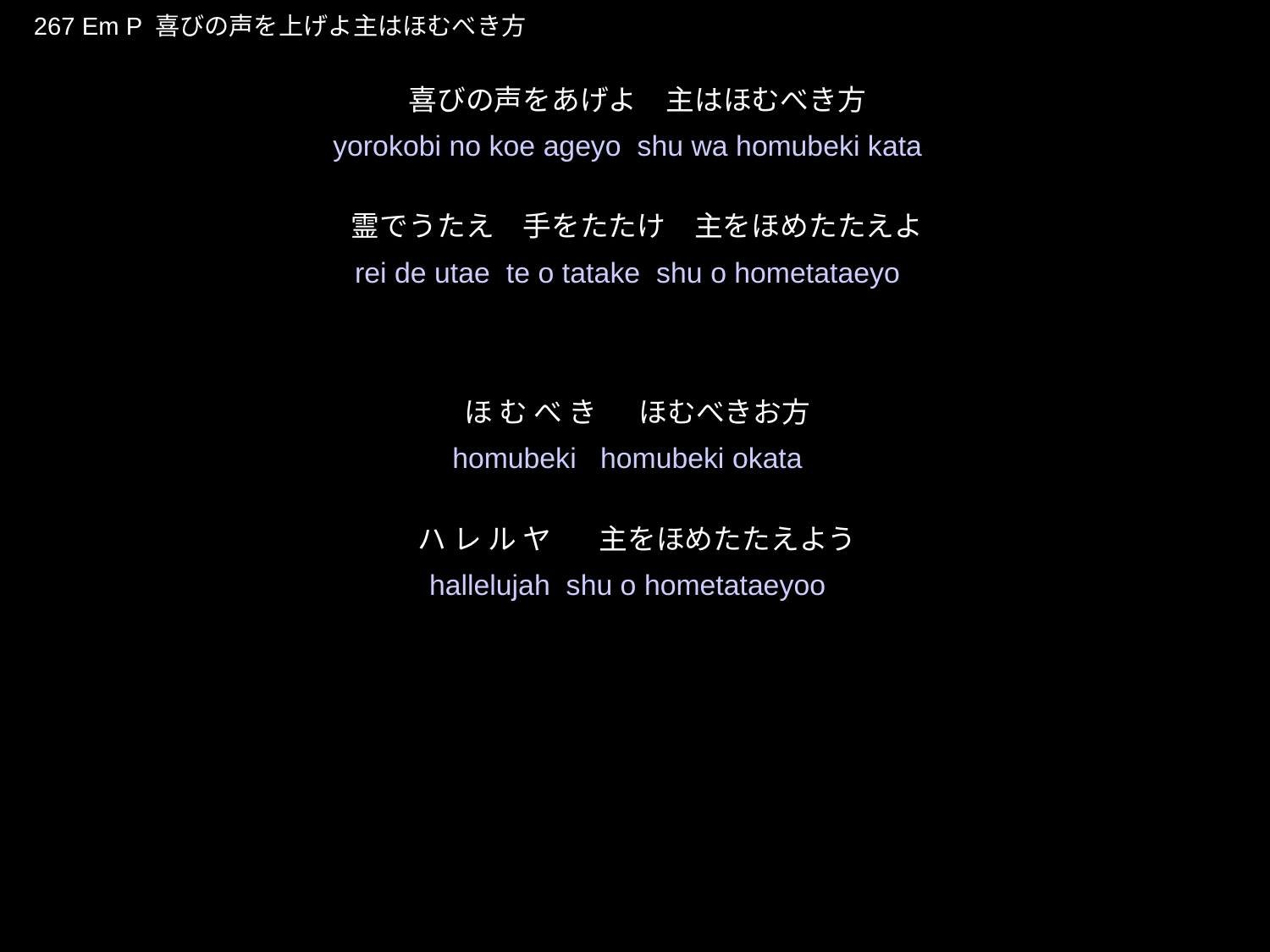

よろこびのこえをあげよしゅはほむべきかた
★P
267 Em P 喜びの声を上げよ主はほむべき方
喜びの声をあげよ　主はほむべき方
霊でうたえ　手をたたけ　主をほめたたえよ
ほ む べ き　  ほむべきお方
ハ レ ル ヤ   　主をほめたたえよう
★５
yorokobi no koe ageyo  shu wa homubeki kata
rei de utae  te o tatake  shu o hometataeyo
homubeki   homubeki okata
hallelujah  shu o hometataeyoo